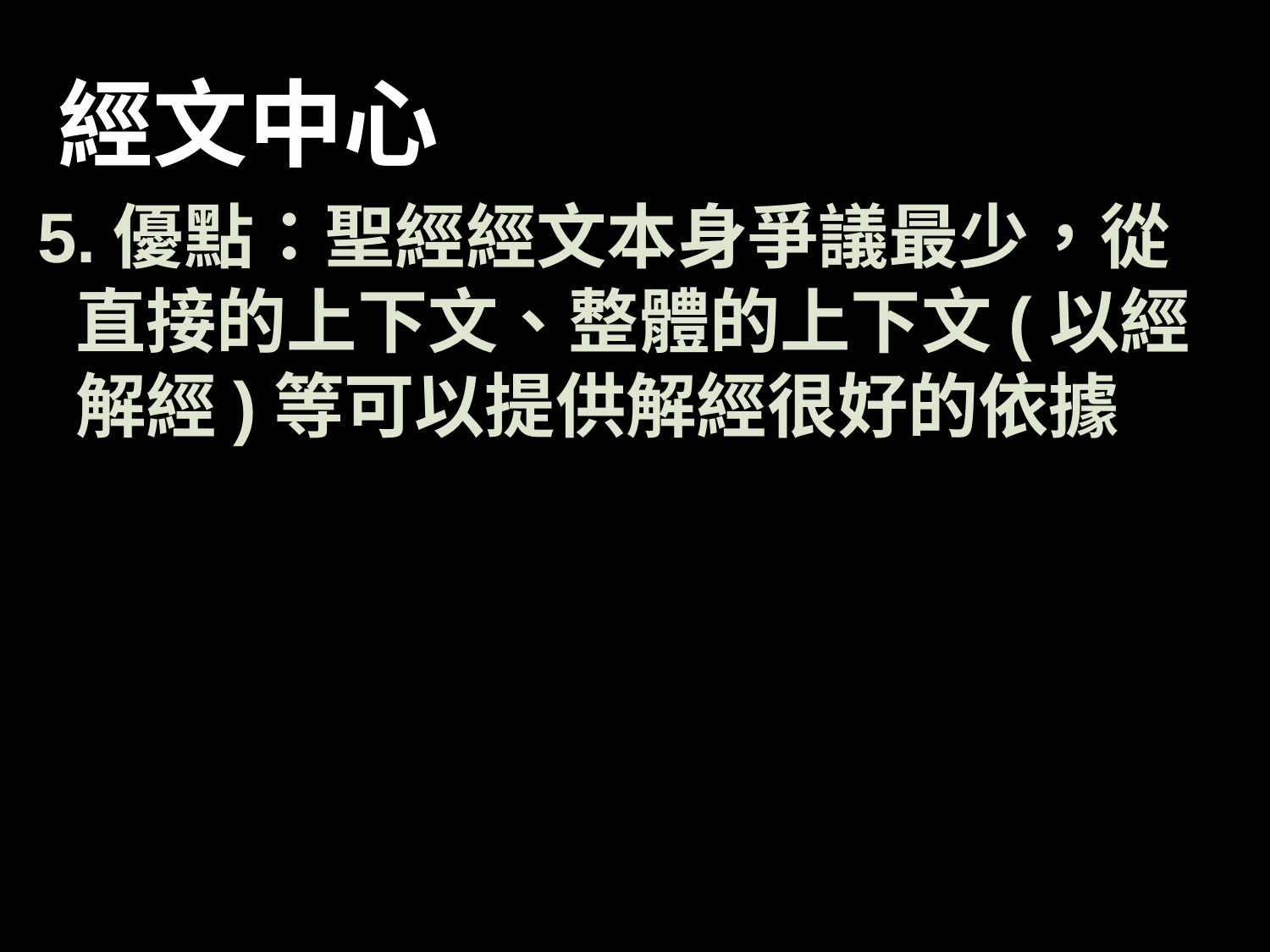

# 經文中心
5.優點：聖經經文本身爭議最少，從直接的上下文、整體的上下文(以經解經)等可以提供解經很好的依據